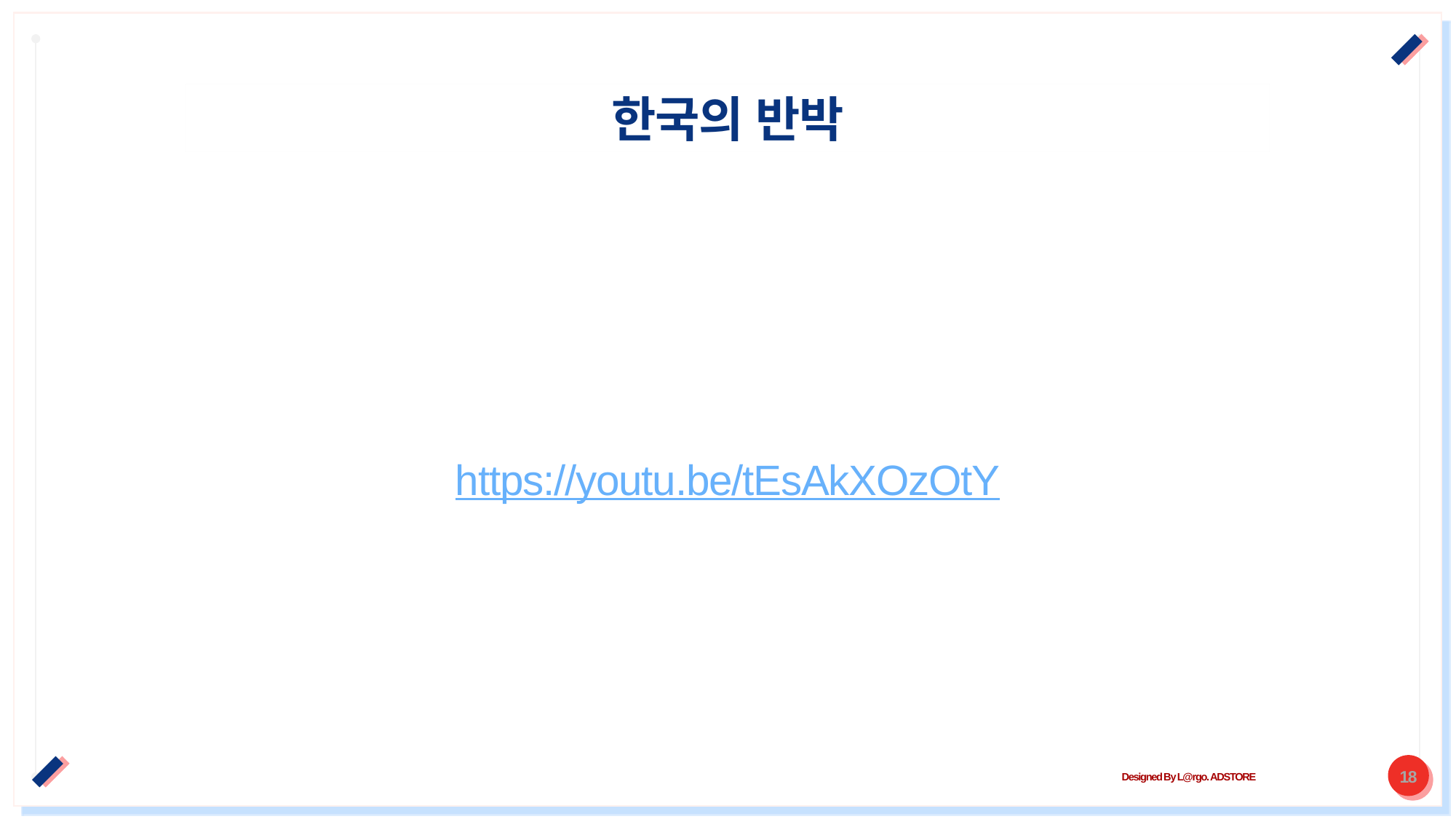

# 한국의 반박
https://youtu.be/tEsAkXOzOtY
Designed By L@rgo. ADSTORE
18